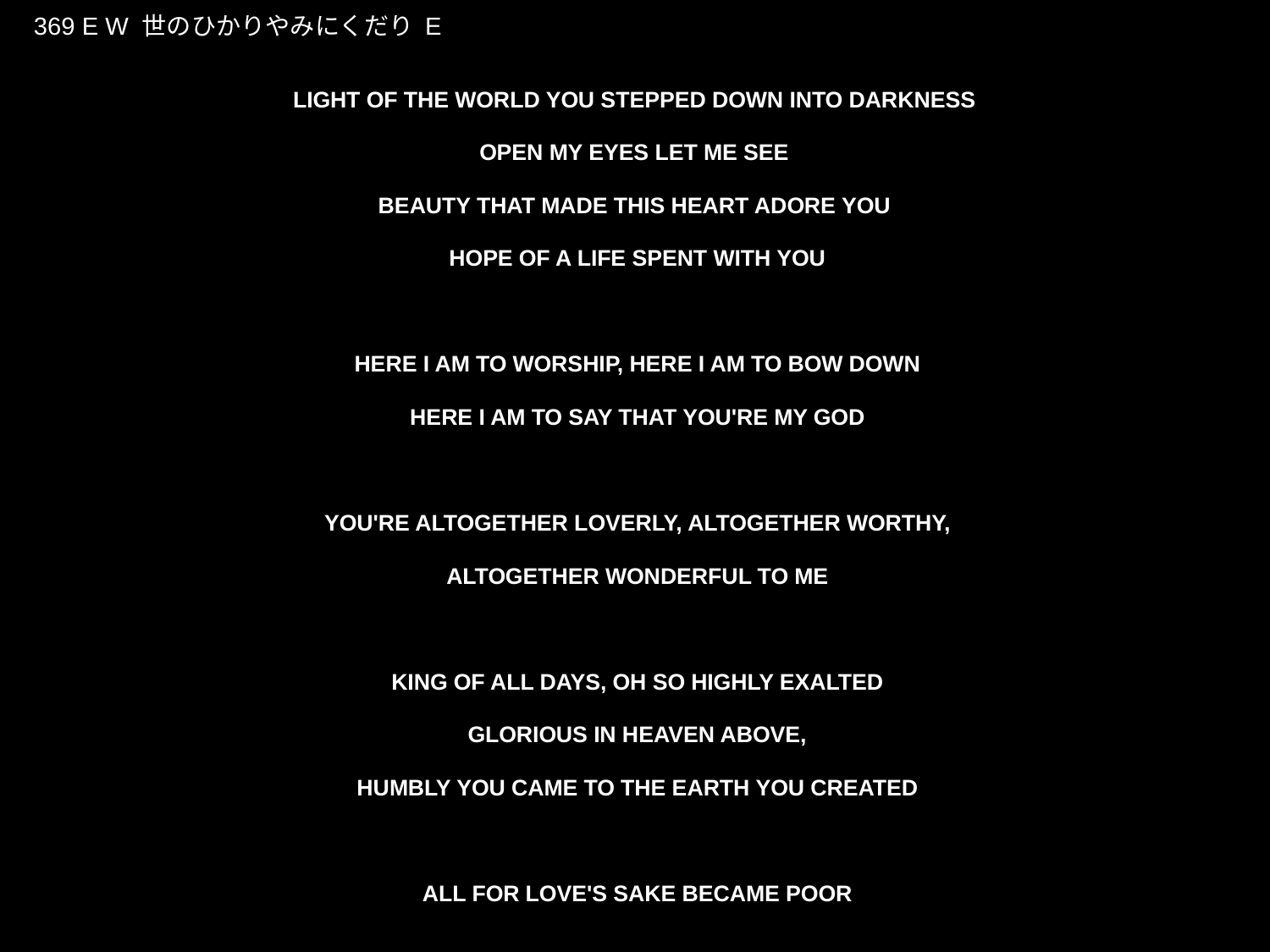

よのひかりやみにくだり
★W
369 E W 世のひかりやみにくだり E
LIGHT OF THE WORLD YOU STEPPED DOWN INTO DARKNESS
OPEN MY EYES LET ME SEE
BEAUTY THAT MADE THIS HEART ADORE YOU
HOPE OF A LIFE SPENT WITH YOU

HERE I AM TO WORSHIP, HERE I AM TO BOW DOWN
HERE I AM TO SAY THAT YOU'RE MY GOD

YOU'RE ALTOGETHER LOVERLY, ALTOGETHER WORTHY,
ALTOGETHER WONDERFUL TO ME

KING OF ALL DAYS, OH SO HIGHLY EXALTED
GLORIOUS IN HEAVEN ABOVE,
HUMBLY YOU CAME TO THE EARTH YOU CREATED

ALL FOR LOVE'S SAKE BECAME POOR

I'LL NEVER KNOW HOW MUCH IT COST
TO SEE MY SIN UPON THAT CROSS
★５